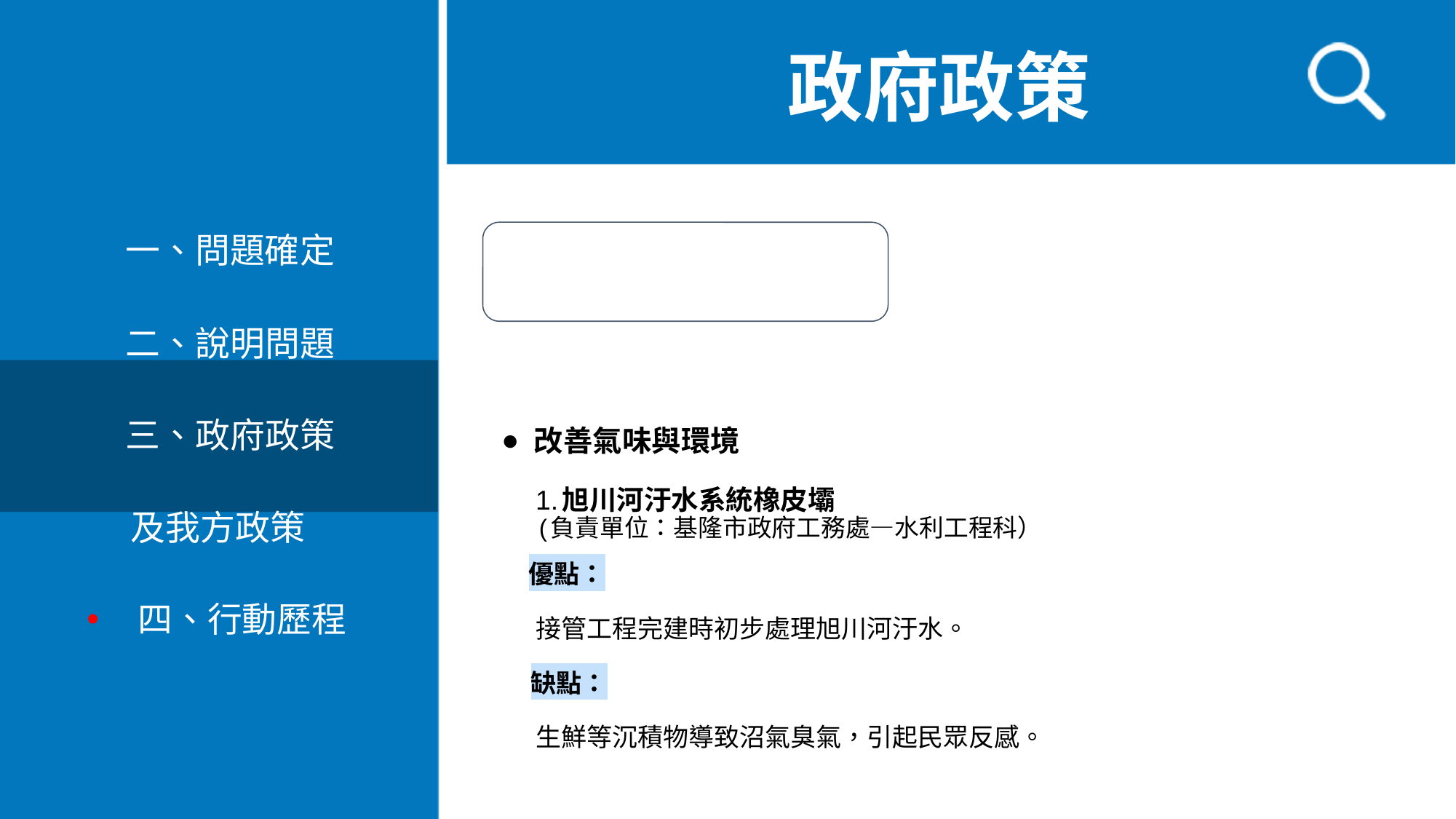

政府政策
　一、問題確定
　 二、說明問題
　 三、政府政策
     及我方政策
四、行動歷程

# 改善氣味與環境

     1.旭川河汙水系統橡皮壩
        (負責單位：基隆市政府工務處—水利工程科）

       優點：

      接管工程完建時初步處理旭川河汙水。

     缺點：

      生鮮等沉積物導致沼氣臭氣，引起民眾反感。